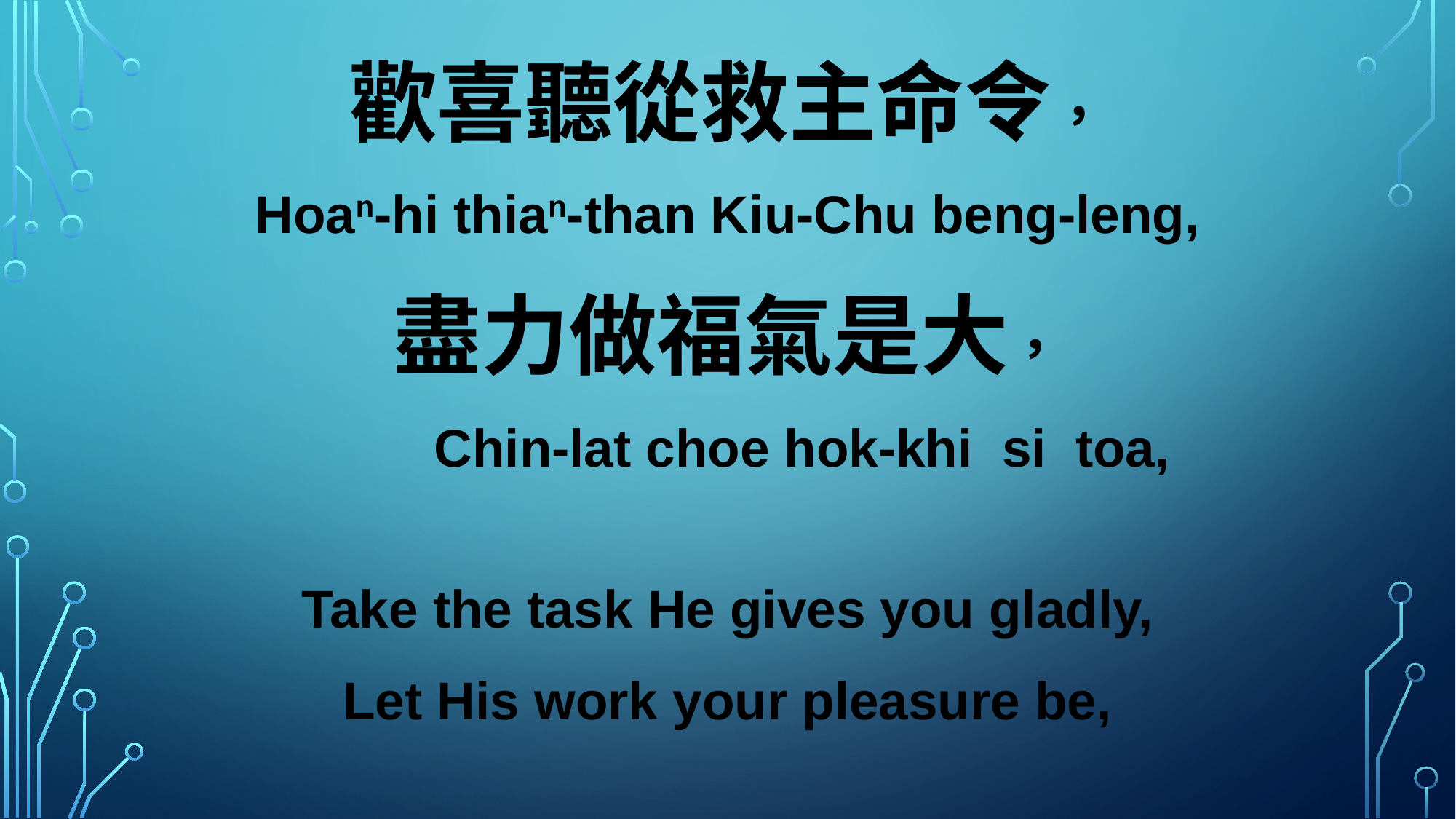

歡喜聽從救主命令，
Hoan-hi thian-than Kiu-Chu beng-leng,
盡力做福氣是大，
                    Chin-lat choe hok-khi  si  toa,

Take the task He gives you gladly,
Let His work your pleasure be,